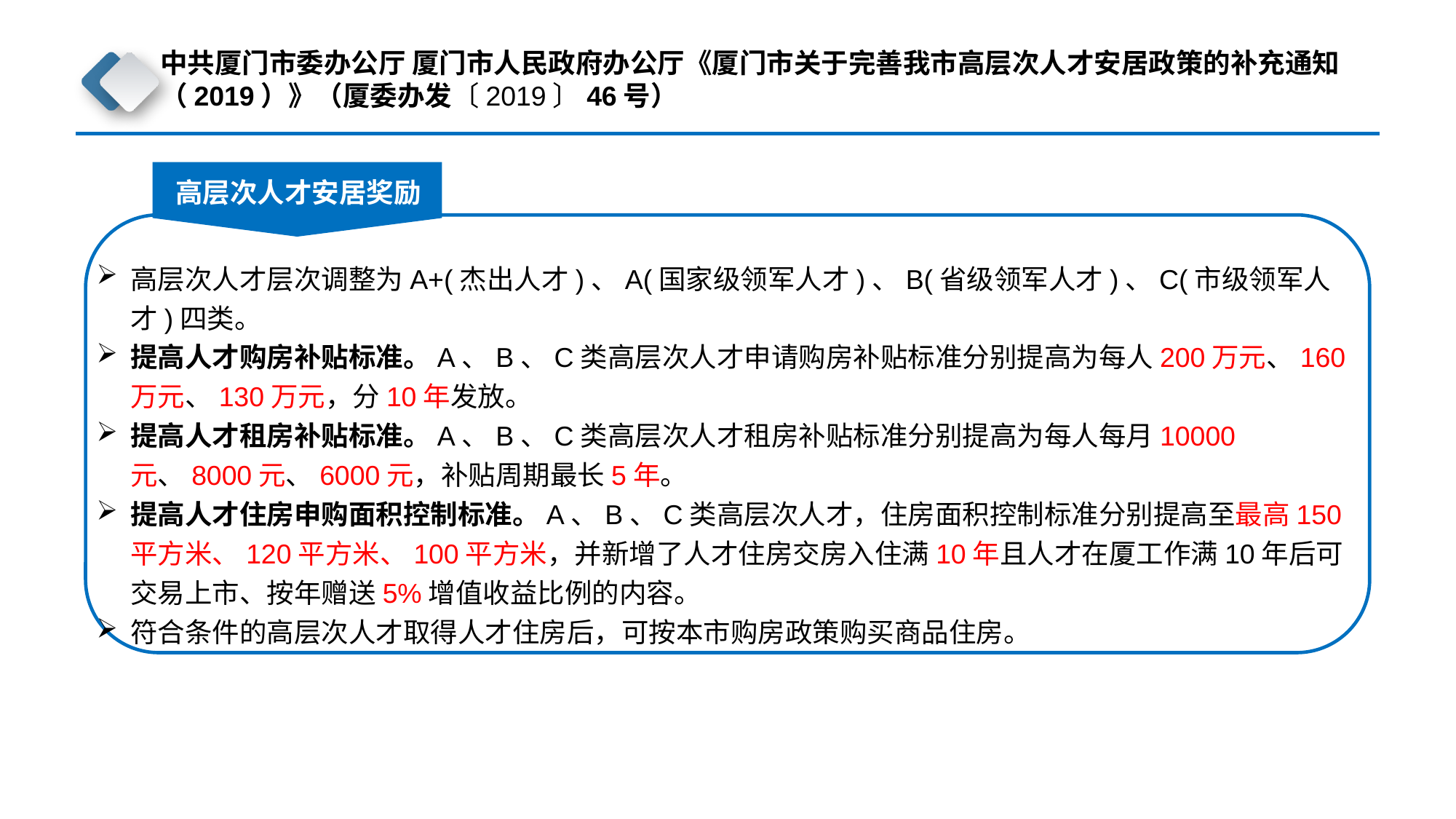

中共厦门市委办公厅 厦门市人民政府办公厅《厦门市关于完善我市高层次人才安居政策的补充通知（2019）》（厦委办发〔2019〕46号）

高层次人才安居奖励

高层次人才层次调整为A+(杰出人才)、A(国家级领军人才)、B(省级领军人才)、C(市级领军人才)四类。
提高人才购房补贴标准。A、B、C类高层次人才申请购房补贴标准分别提高为每人200万元、160万元、130万元，分10年发放。
提高人才租房补贴标准。A、B、C类高层次人才租房补贴标准分别提高为每人每月10000元、8000元、6000元，补贴周期最长5年。
提高人才住房申购面积控制标准。A、B、C类高层次人才，住房面积控制标准分别提高至最高150平方米、120平方米、100平方米，并新增了人才住房交房入住满10年且人才在厦工作满10年后可交易上市、按年赠送5%增值收益比例的内容。
符合条件的高层次人才取得人才住房后，可按本市购房政策购买商品住房。